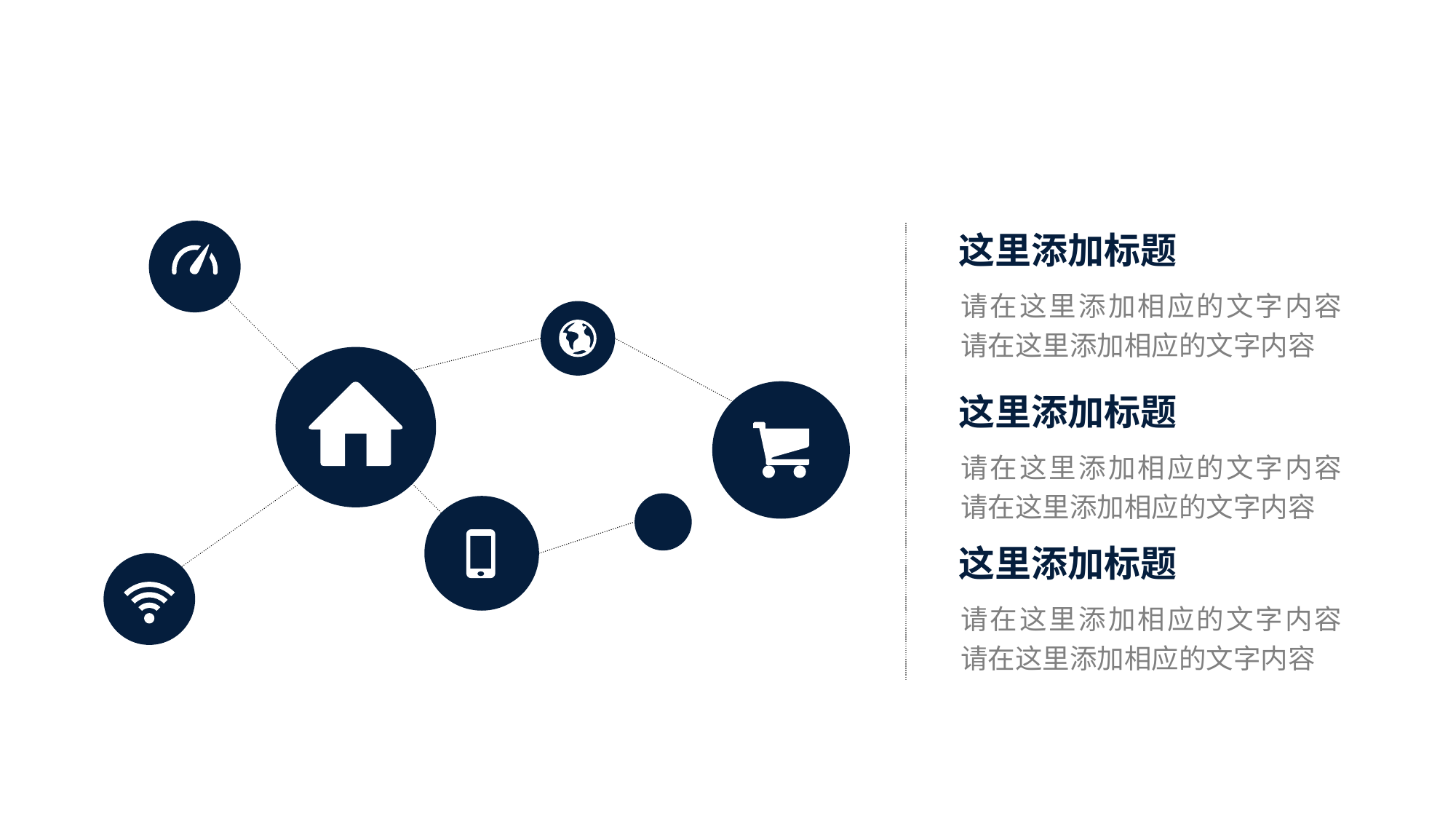

这里添加标题

请在这里添加相应的文字内容请在这里添加相应的文字内容

这里添加标题

请在这里添加相应的文字内容请在这里添加相应的文字内容

这里添加标题

请在这里添加相应的文字内容请在这里添加相应的文字内容